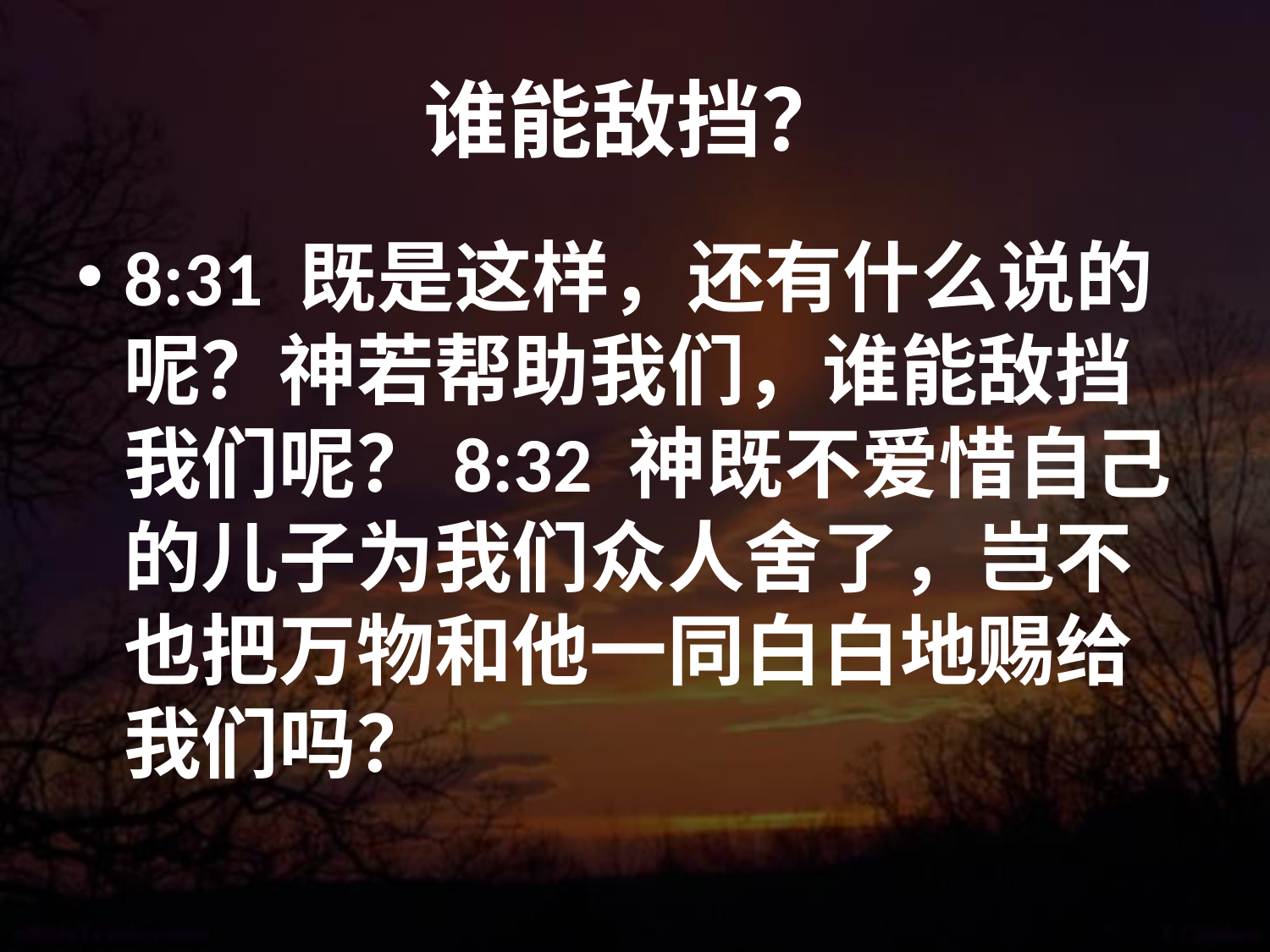

# 谁能敌挡？
8:31 既是这样，还有什么说的呢？神若帮助我们，谁能敌挡我们呢？8:32 神既不爱惜自己的儿子为我们众人舍了，岂不也把万物和他一同白白地赐给我们吗？